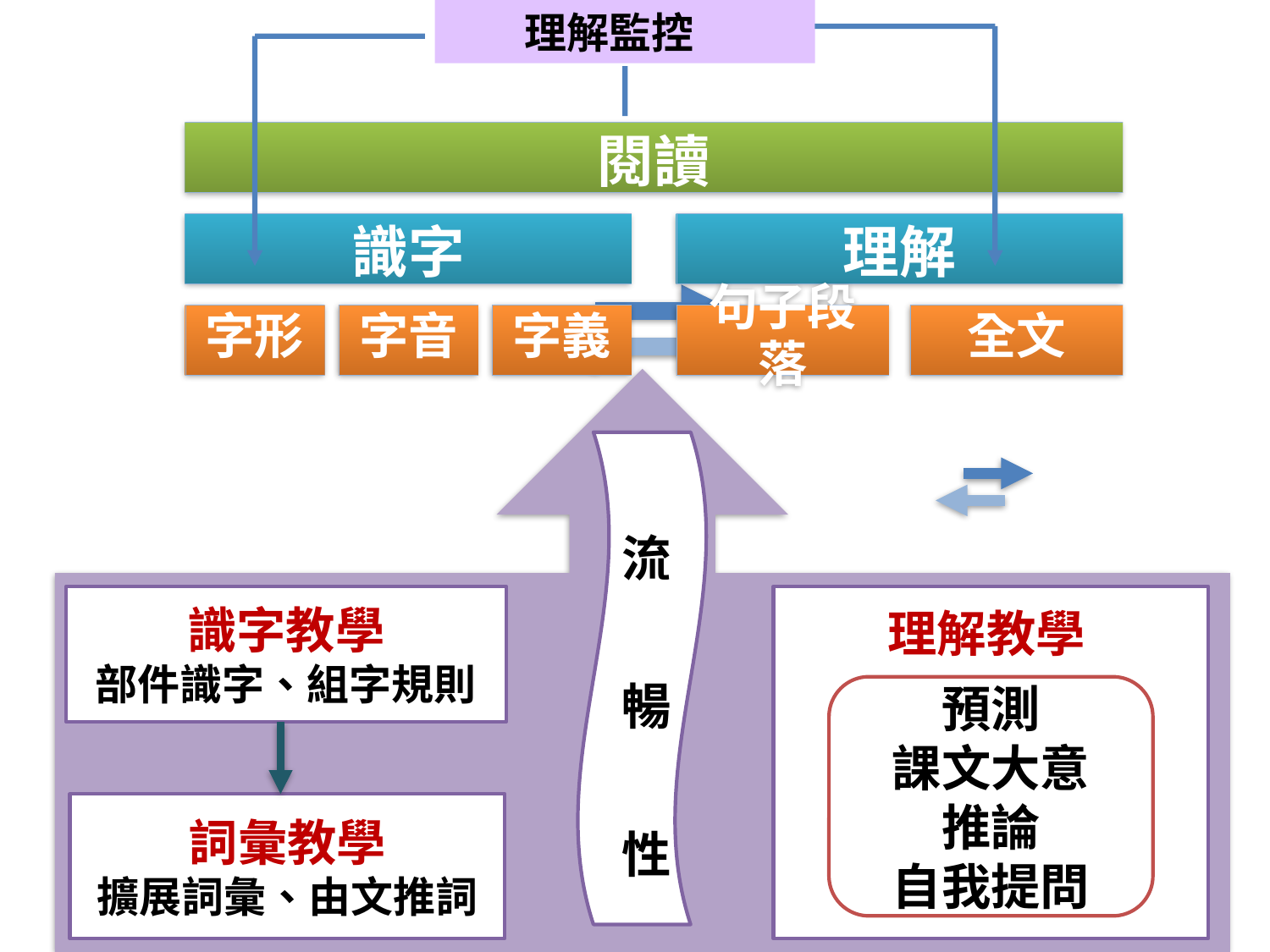

理解監控
閱讀
識字
理解
字形
字音
字義
句子段落
全文

識字教學
部件識字、組字規則

流暢性
預測
課文大意
推論
自我提問
詞彙教學
擴展詞彙、由文推詞

理解教學